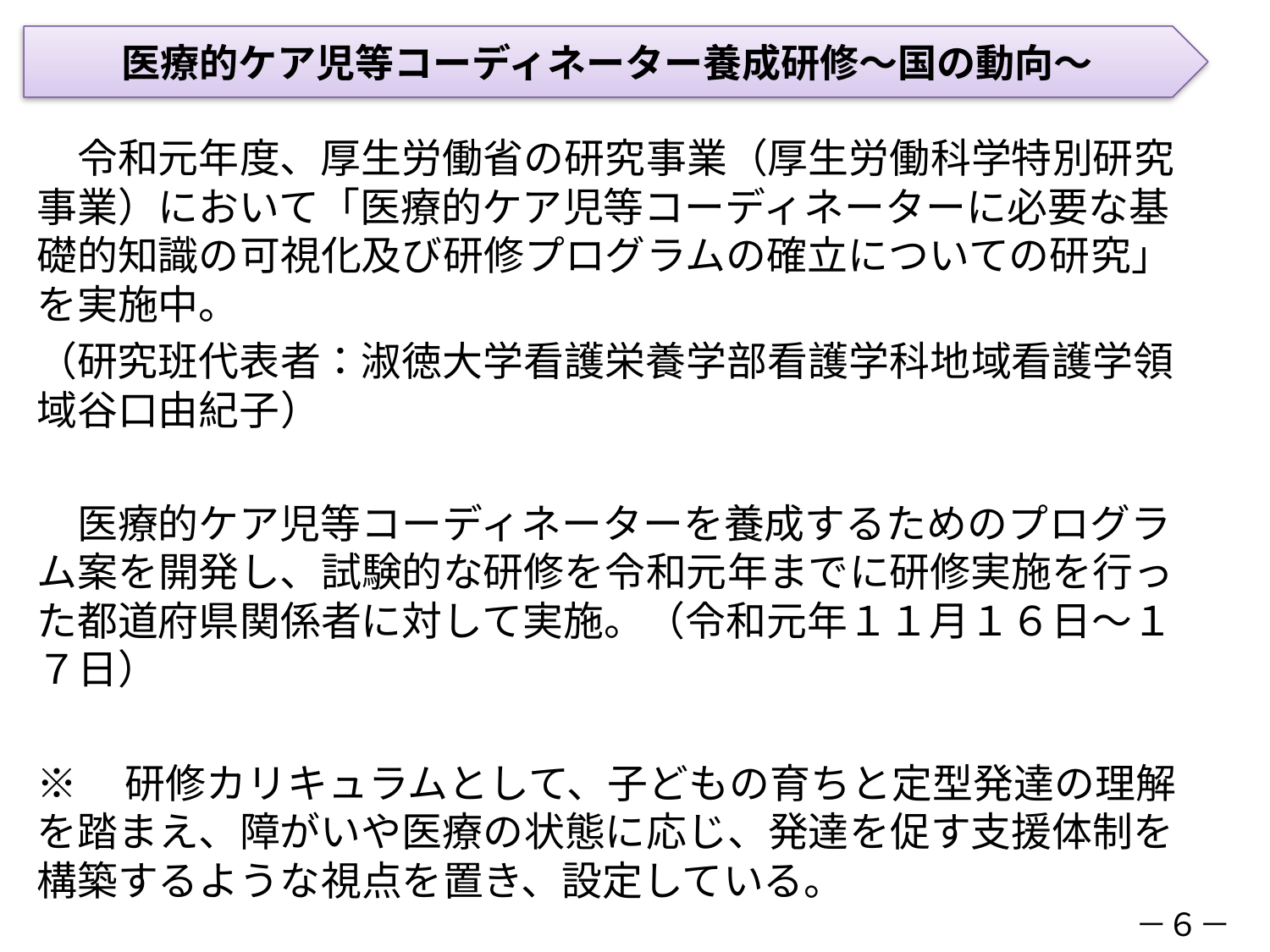

医療的ケア児等コーディネーター養成研修～国の動向～
　令和元年度、厚生労働省の研究事業（厚生労働科学特別研究事業）において「医療的ケア児等コーディネーターに必要な基礎的知識の可視化及び研修プログラムの確立についての研究」を実施中。
（研究班代表者：淑徳大学看護栄養学部看護学科地域看護学領域谷口由紀子）

　医療的ケア児等コーディネーターを養成するためのプログラム案を開発し、試験的な研修を令和元年までに研修実施を行った都道府県関係者に対して実施。（令和元年１１月１６日～１７日）

※　研修カリキュラムとして、子どもの育ちと定型発達の理解を踏まえ、障がいや医療の状態に応じ、発達を促す支援体制を構築するような視点を置き、設定している。
－６－